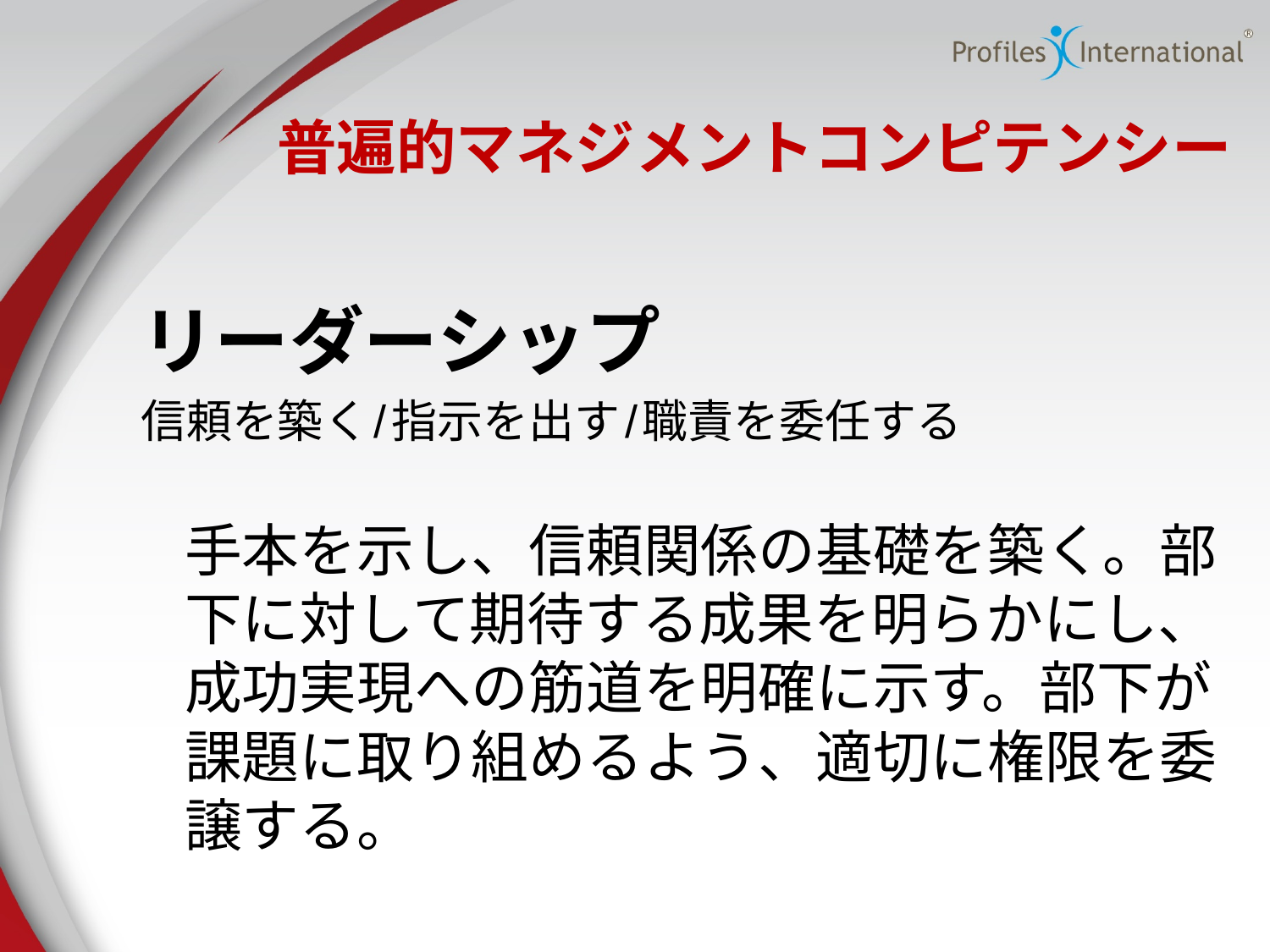

# 普遍的マネジメントコンピテンシー

リーダーシップ
信頼を築く/指示を出す/職責を委任する

手本を示し、信頼関係の基礎を築く。部下に対して期待する成果を明らかにし、成功実現への筋道を明確に示す。部下が課題に取り組めるよう、適切に権限を委譲する。